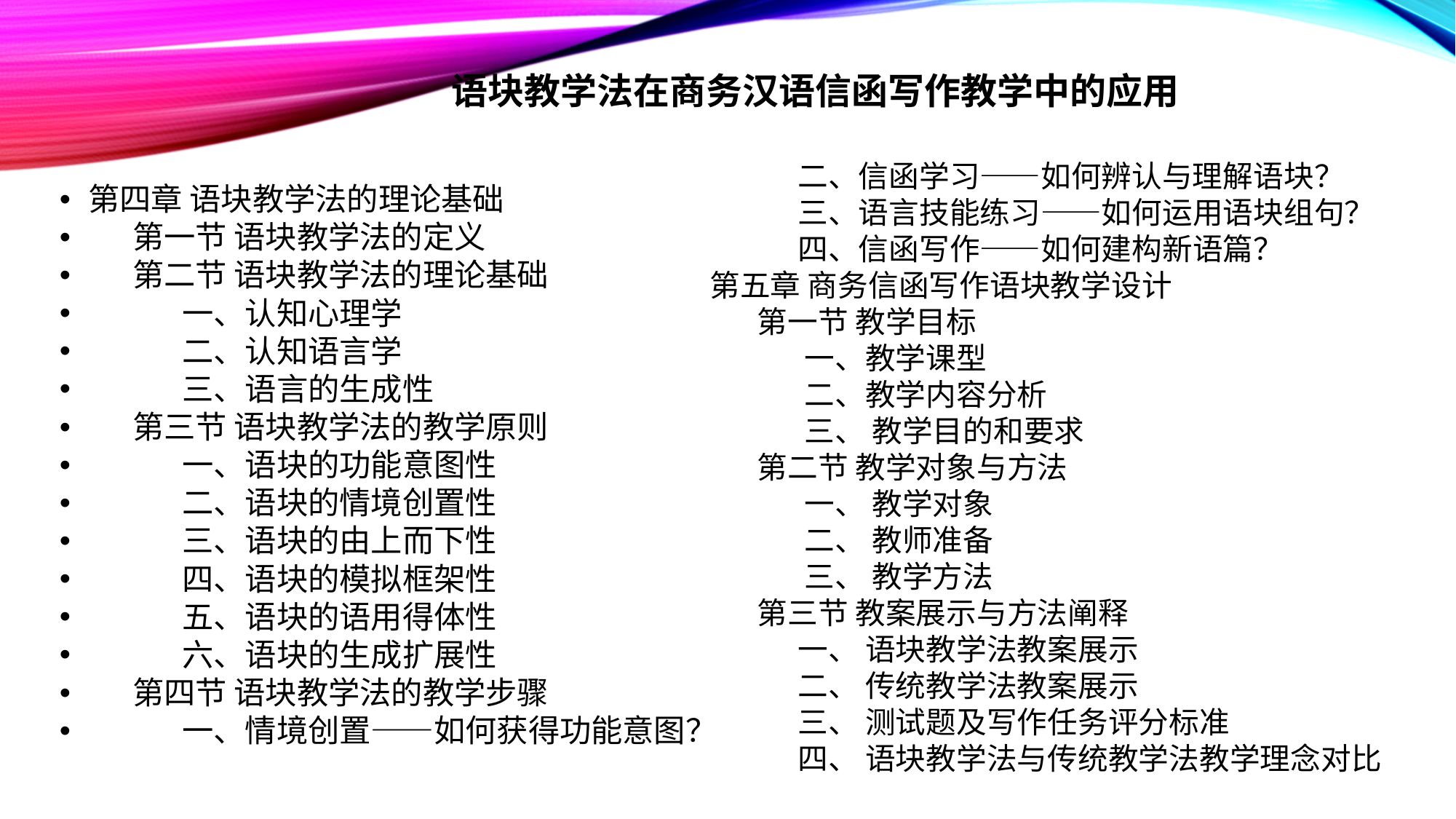

# 语块教学法在商务汉语信函写作教学中的应用
            二、信函学习——如何辨认与理解语块？
            三、语言技能练习——如何运用语块组句？
            四、信函写作——如何建构新语篇？
第五章 商务信函写作语块教学设计
      第一节 教学目标
             一、教学课型
             二、教学内容分析
             三、 教学目的和要求
      第二节 教学对象与方法
             一、 教学对象
             二、 教师准备
             三、 教学方法
      第三节 教案展示与方法阐释
            一、 语块教学法教案展示
            二、 传统教学法教案展示
            三、 测试题及写作任务评分标准
            四、 语块教学法与传统教学法教学理念对比
第四章 语块教学法的理论基础
      第一节 语块教学法的定义
      第二节 语块教学法的理论基础
             一、认知心理学
             二、认知语言学
             三、语言的生成性
      第三节 语块教学法的教学原则
             一、语块的功能意图性
             二、语块的情境创置性
             三、语块的由上而下性
             四、语块的模拟框架性
             五、语块的语用得体性
             六、语块的生成扩展性
      第四节 语块教学法的教学步骤
             一、情境创置——如何获得功能意图？